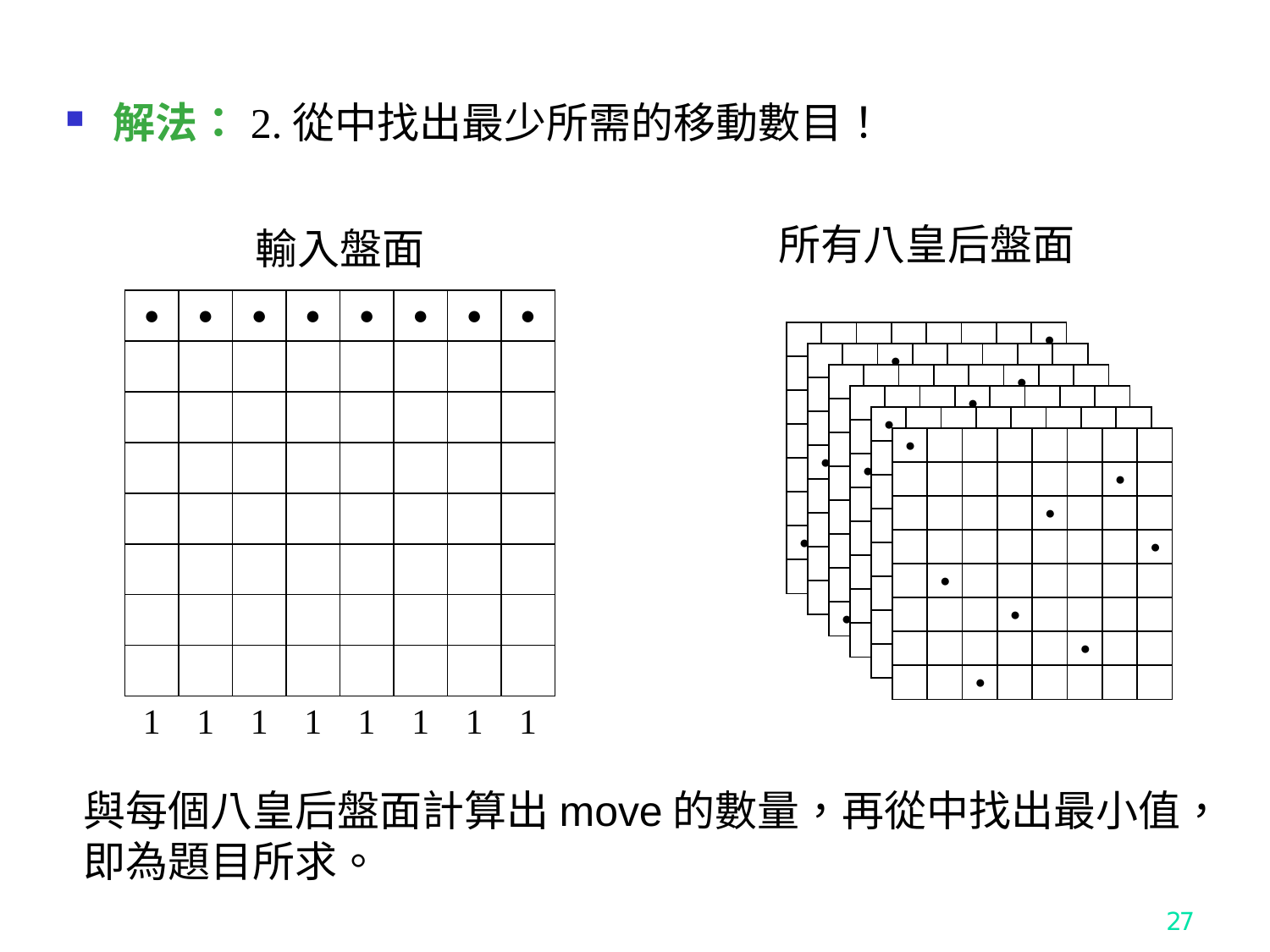

解法：2.從中找出最少所需的移動數目！
所有八皇后盤面
輸入盤面
| ● | ● | ● | ● | ● | ● | ● | ● |
| --- | --- | --- | --- | --- | --- | --- | --- |
|  |  |  |  |  |  |  |  |
|  |  |  |  |  |  |  |  |
|  |  |  |  |  |  |  |  |
|  |  |  |  |  |  |  |  |
|  |  |  |  |  |  |  |  |
|  |  |  |  |  |  |  |  |
|  |  |  |  |  |  |  |  |
| 1 | 1 | 1 | 1 | 1 | 1 | 1 | 1 |
|  |  |  |  |  |  |  | ● |
| --- | --- | --- | --- | --- | --- | --- | --- |
|  |  |  |  |  |  | ● |  |
|  |  | ● |  |  |  |  |  |
|  |  |  |  |  |  |  | ● |
|  | ● |  |  |  |  |  |  |
|  |  |  |  | ● |  |  |  |
| ● |  |  |  |  |  |  |  |
|  |  |  |  |  | ● |  |  |
|  |  | ● |  |  |  |  |  |
| --- | --- | --- | --- | --- | --- | --- | --- |
|  |  |  |  |  |  | ● |  |
|  |  | ● |  |  |  |  |  |
| ● |  |  |  |  |  |  | ● |
|  | ● |  |  |  |  |  |  |
|  |  |  |  | ● |  |  |  |
|  |  |  |  |  |  |  |  |
|  |  |  |  |  | ● |  |  |
|  |  |  |  |  | ● |  |  |
| --- | --- | --- | --- | --- | --- | --- | --- |
|  |  |  |  |  |  | ● |  |
|  |  | ● |  |  |  |  |  |
|  |  |  |  |  |  |  | ● |
|  | ● |  |  |  |  |  |  |
|  |  |  |  | ● |  |  |  |
|  |  |  |  |  |  |  |  |
| ● |  |  |  |  | ● |  |  |
|  |  |  | ● |  |  |  |  |
| --- | --- | --- | --- | --- | --- | --- | --- |
|  |  |  |  |  |  | ● |  |
| ● |  | ● |  |  |  |  |  |
|  |  |  |  |  |  |  | ● |
|  | ● |  |  |  |  |  |  |
|  |  |  |  | ● |  |  |  |
|  |  |  |  |  |  |  |  |
|  |  |  |  |  | ● |  |  |
| ● |  |  |  |  |  |  |  |
| --- | --- | --- | --- | --- | --- | --- | --- |
|  |  |  |  |  |  | ● |  |
|  |  | ● |  |  |  |  |  |
|  |  |  |  |  |  |  | ● |
|  | ● |  |  |  |  |  |  |
|  |  |  |  | ● |  |  |  |
|  |  |  |  |  |  |  |  |
|  |  |  |  |  | ● |  |  |
| ● |  |  |  |  |  |  |  |
| --- | --- | --- | --- | --- | --- | --- | --- |
|  |  |  |  |  |  | ● |  |
|  |  |  |  | ● |  |  |  |
|  |  |  |  |  |  |  | ● |
|  | ● |  |  |  |  |  |  |
|  |  |  | ● |  |  |  |  |
|  |  |  |  |  | ● |  |  |
|  |  | ● |  |  |  |  |  |
與每個八皇后盤面計算出move的數量，再從中找出最小值，
即為題目所求。
27